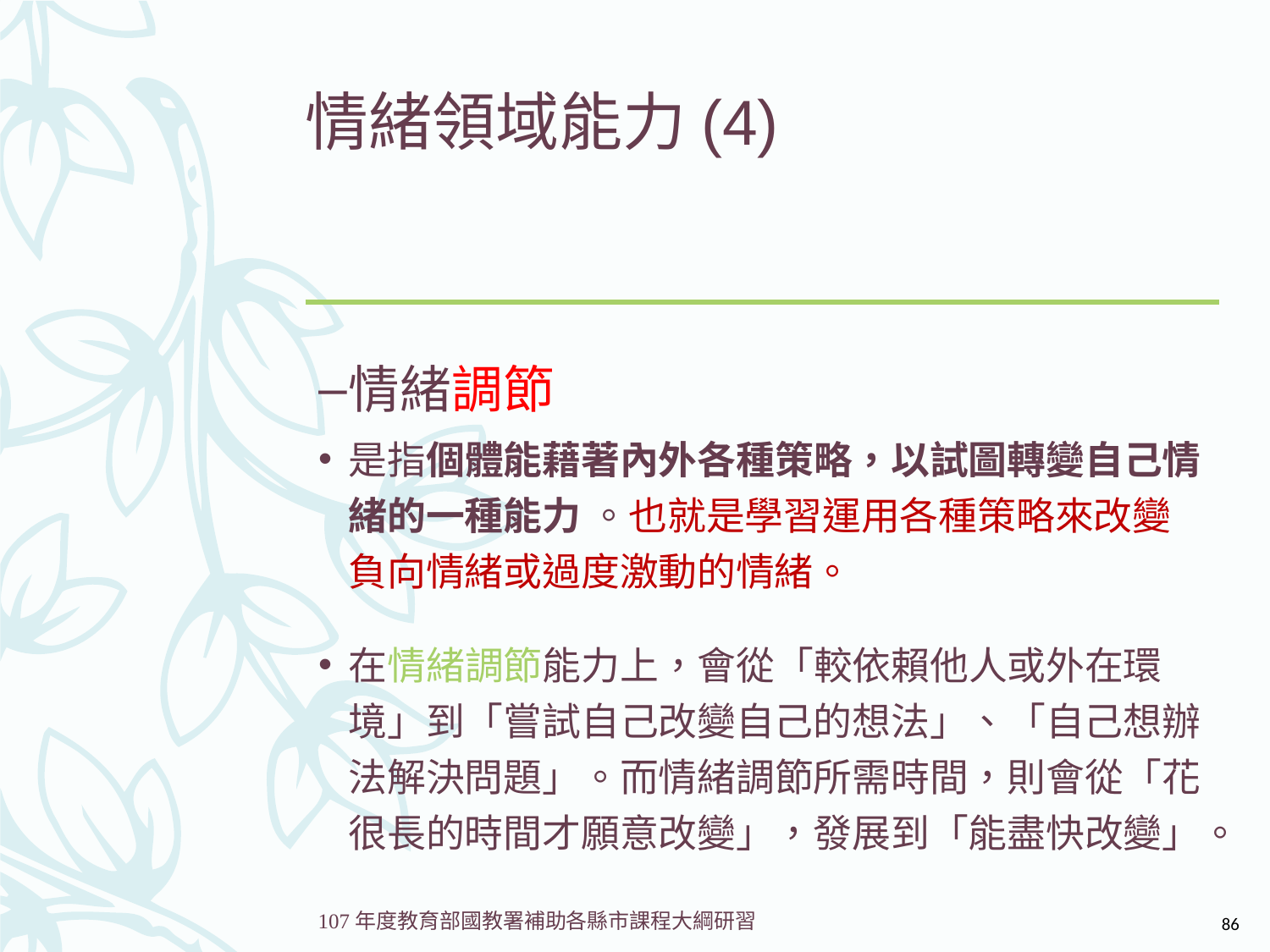

# 情緒領域能力(4)
情緒調節
是指個體能藉著內外各種策略，以試圖轉變自己情緒的一種能力 。也就是學習運用各種策略來改變負向情緒或過度激動的情緒。

在情緒調節能力上，會從「較依賴他人或外在環境」到「嘗試自己改變自己的想法」、「自己想辦法解決問題」。而情緒調節所需時間，則會從「花很長的時間才願意改變」，發展到「能盡快改變」。
86
107年度教育部國教署補助各縣市課程大綱研習